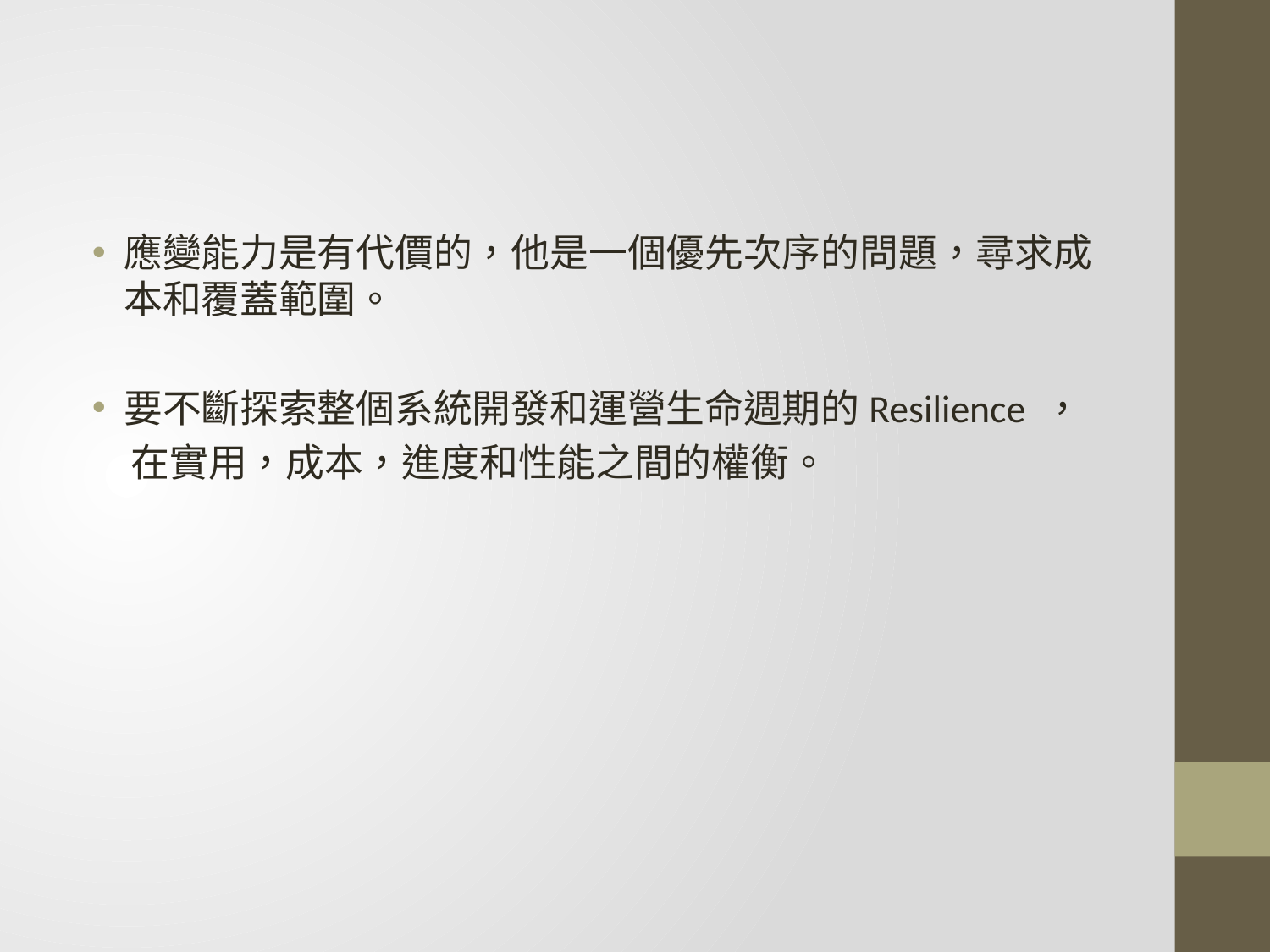

#
應變能力是有代價的，他是一個優先次序的問題，尋求成本和覆蓋範圍。

要不斷探索整個系統開發和運營生命週期的Resilience ，
　在實用，成本，進度和性能之間的權衡。